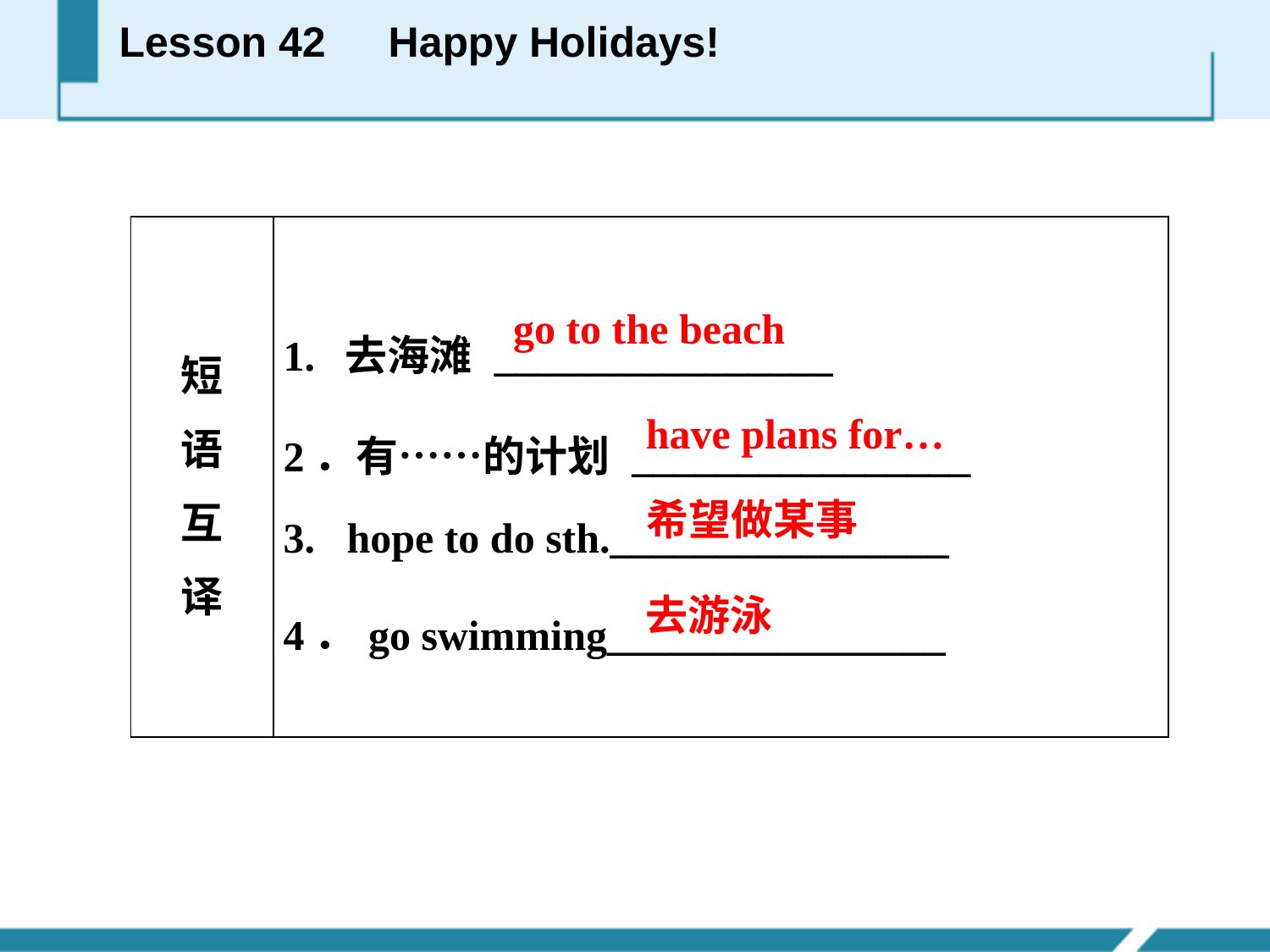

Lesson 42　Happy Holidays!
| 短 语 互 译 | 1. 去海滩 \_\_\_\_\_\_\_\_\_\_\_\_\_\_\_\_ 2．有……的计划 \_\_\_\_\_\_\_\_\_\_\_\_\_\_\_\_ 3. hope to do sth.\_\_\_\_\_\_\_\_\_\_\_\_\_\_\_\_ 4．go swimming\_\_\_\_\_\_\_\_\_\_\_\_\_\_\_\_ |
| --- | --- |
go to the beach
have plans for…

希望做某事
去游泳